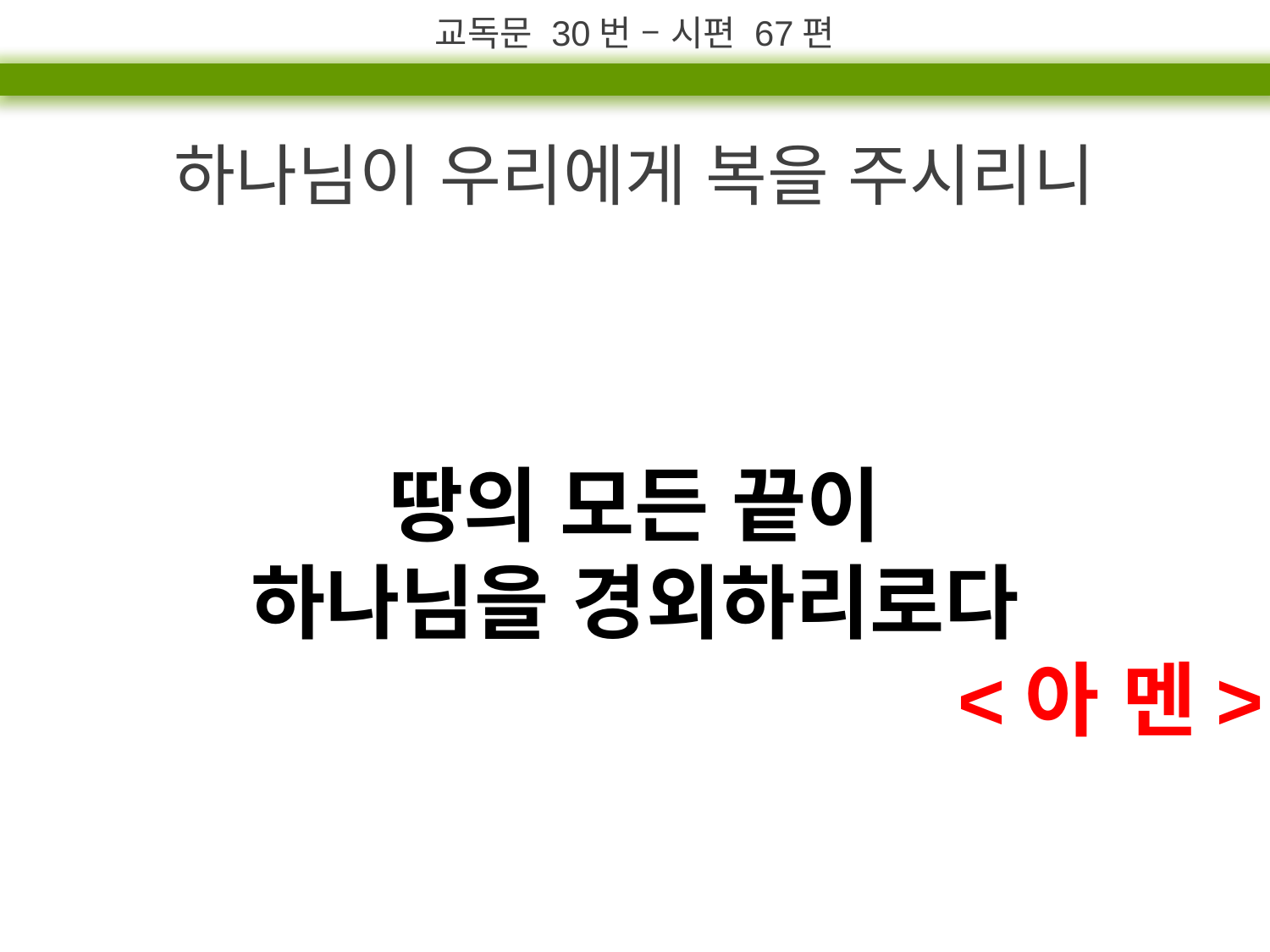

교독문 30번 – 시편 67편

하나님이 우리에게 복을 주시리니
땅의 모든 끝이
하나님을 경외하리로다
<아 멘>